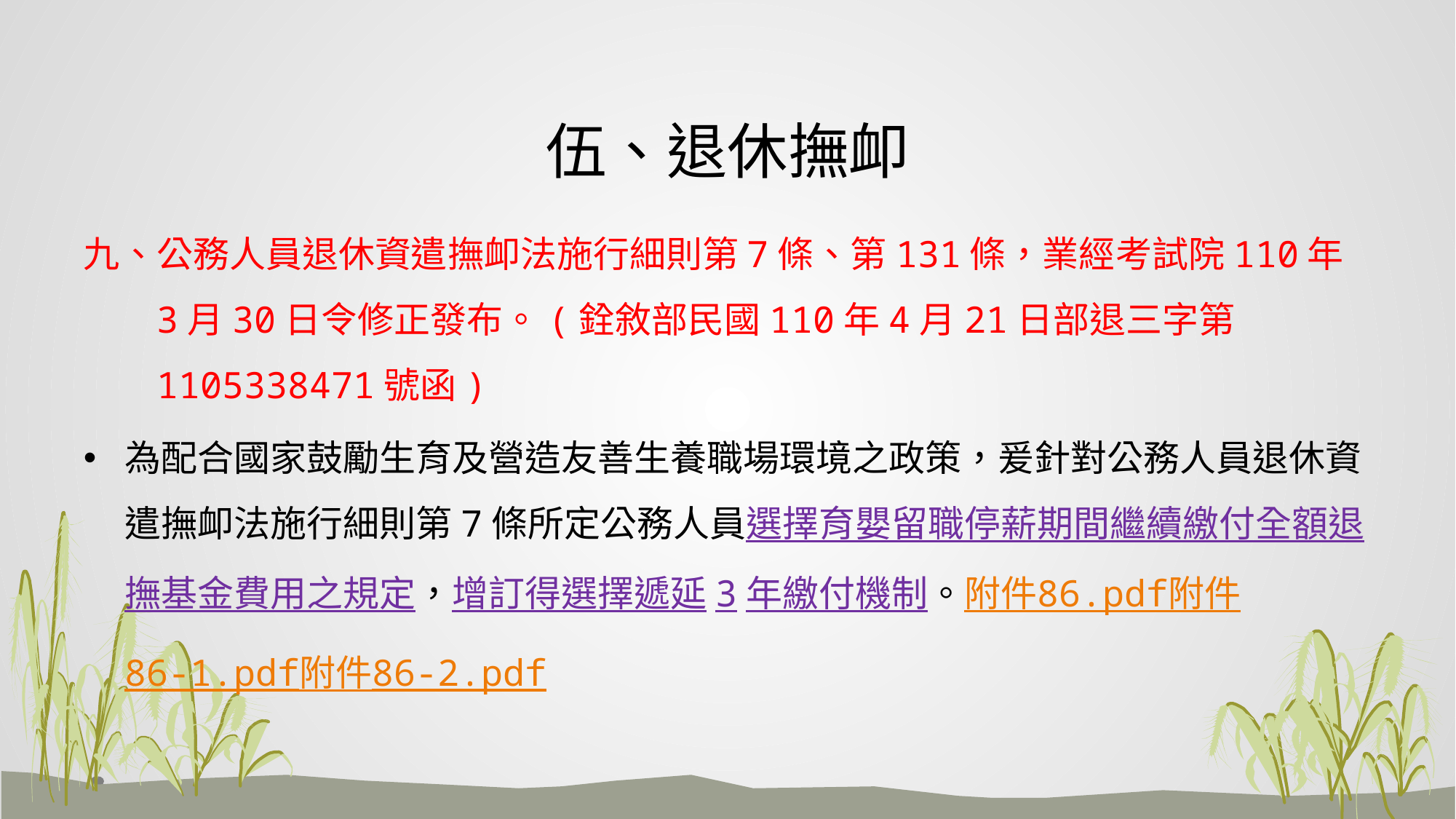

# 伍、退休撫卹
九、公務人員退休資遣撫卹法施行細則第7條、第131條，業經考試院110年3月30日令修正發布。(銓敘部民國110年4月21日部退三字第1105338471號函)
為配合國家鼓勵生育及營造友善生養職場環境之政策，爰針對公務人員退休資遣撫卹法施行細則第7條所定公務人員選擇育嬰留職停薪期間繼續繳付全額退撫基金費用之規定，增訂得選擇遞延3年繳付機制。附件86.pdf附件86-1.pdf附件86-2.pdf